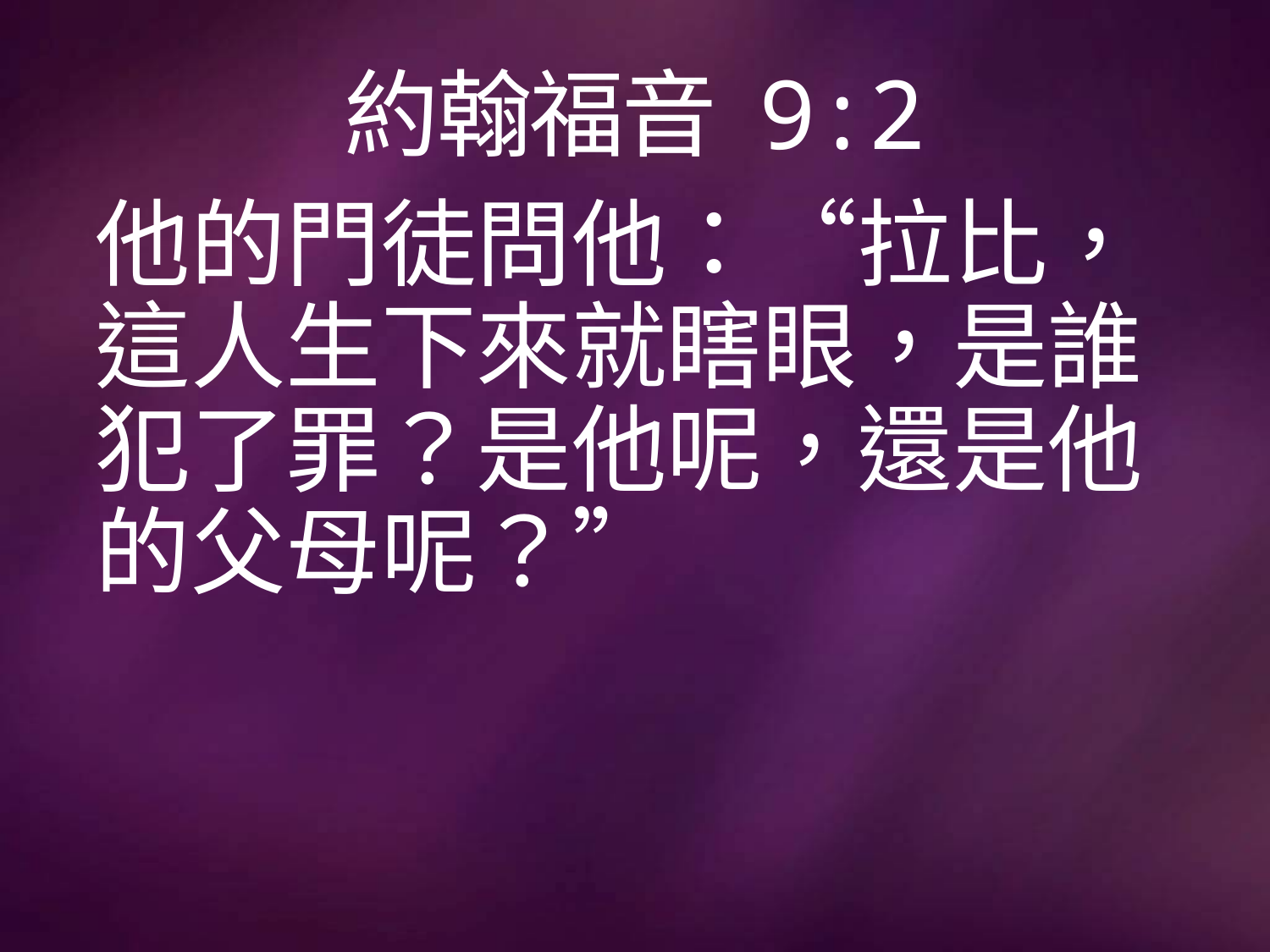

# 約翰福音 9:2
他的門徒問他：“拉比，這人生下來就瞎眼，是誰犯了罪？是他呢，還是他的父母呢？”